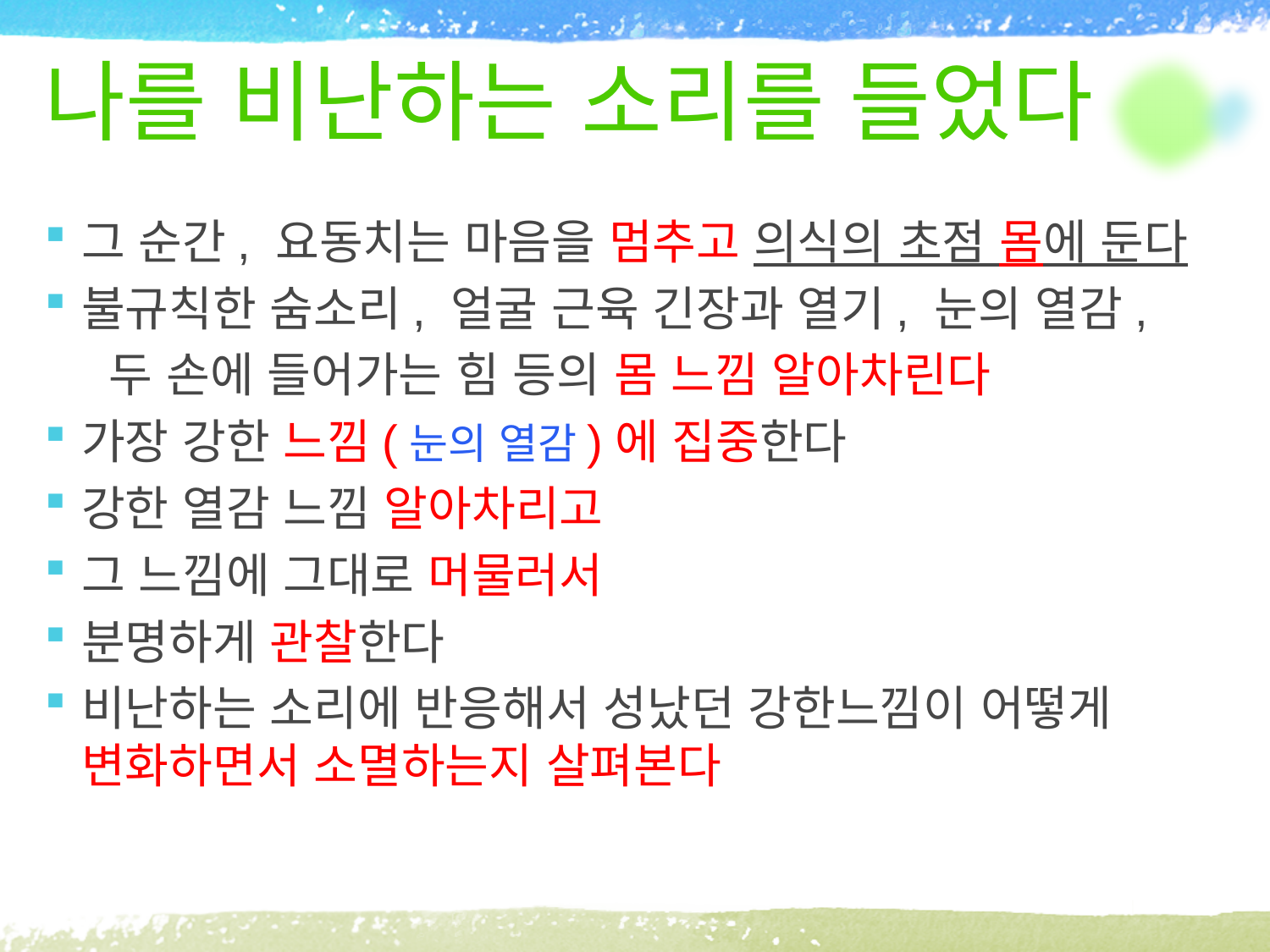

# 나를 비난하는 소리를 들었다

그 순간, 요동치는 마음을 멈추고 의식의 초점 몸에 둔다
불규칙한 숨소리, 얼굴 근육 긴장과 열기, 눈의 열감,
    두 손에 들어가는 힘 등의 몸 느낌 알아차린다
가장 강한 느낌(눈의 열감)에 집중한다
강한 열감 느낌 알아차리고
그 느낌에 그대로 머물러서
분명하게 관찰한다
비난하는 소리에 반응해서 성났던 강한느낌이 어떻게 변화하면서 소멸하는지 살펴본다